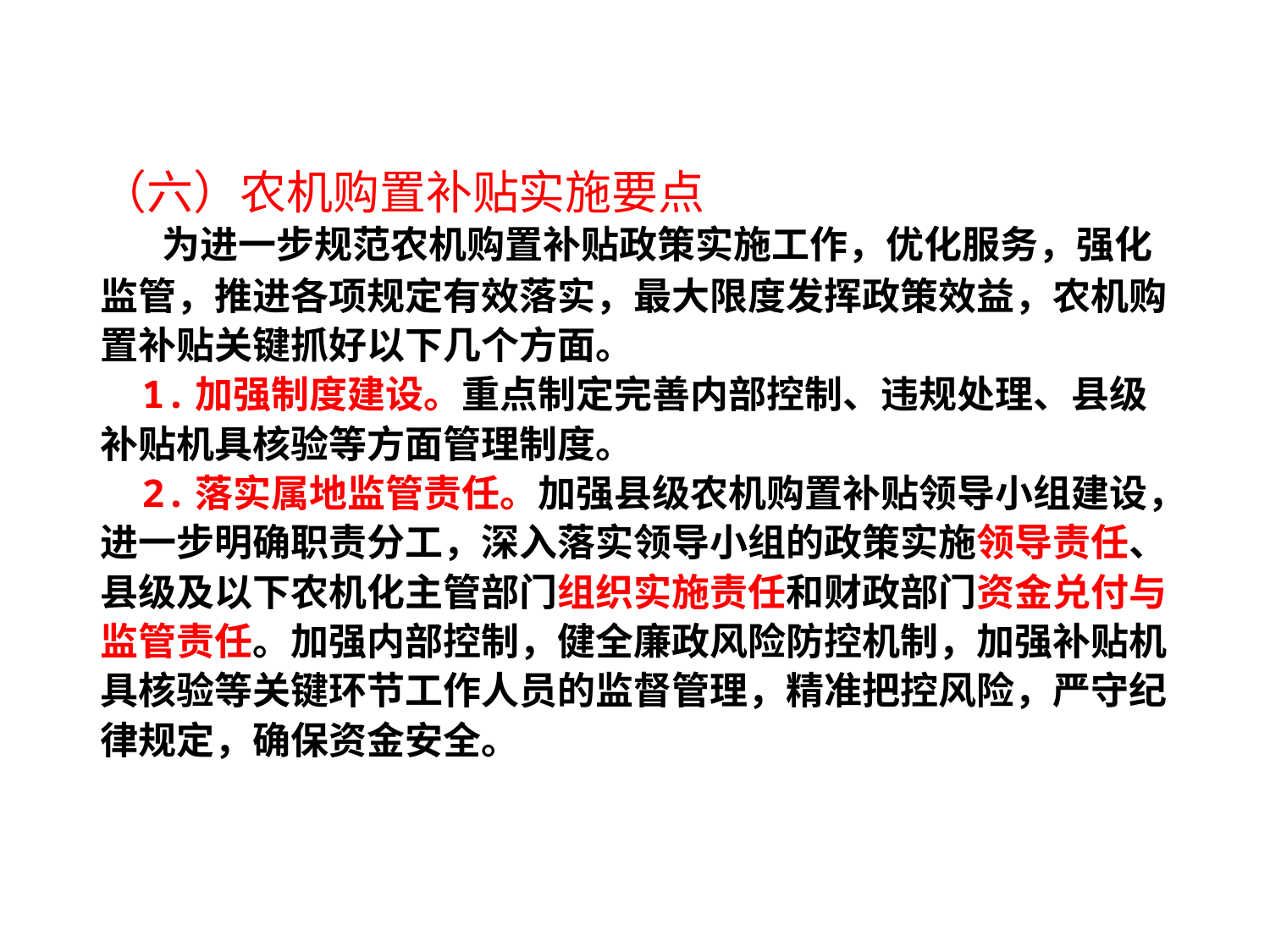

# （六）农机购置补贴实施要点 为进一步规范农机购置补贴政策实施工作，优化服务，强化监管，推进各项规定有效落实，最大限度发挥政策效益，农机购置补贴关键抓好以下几个方面。 1.加强制度建设。重点制定完善内部控制、违规处理、县级补贴机具核验等方面管理制度。 2.落实属地监管责任。加强县级农机购置补贴领导小组建设，进一步明确职责分工，深入落实领导小组的政策实施领导责任、县级及以下农机化主管部门组织实施责任和财政部门资金兑付与监管责任。加强内部控制，健全廉政风险防控机制，加强补贴机具核验等关键环节工作人员的监督管理，精准把控风险，严守纪律规定，确保资金安全。